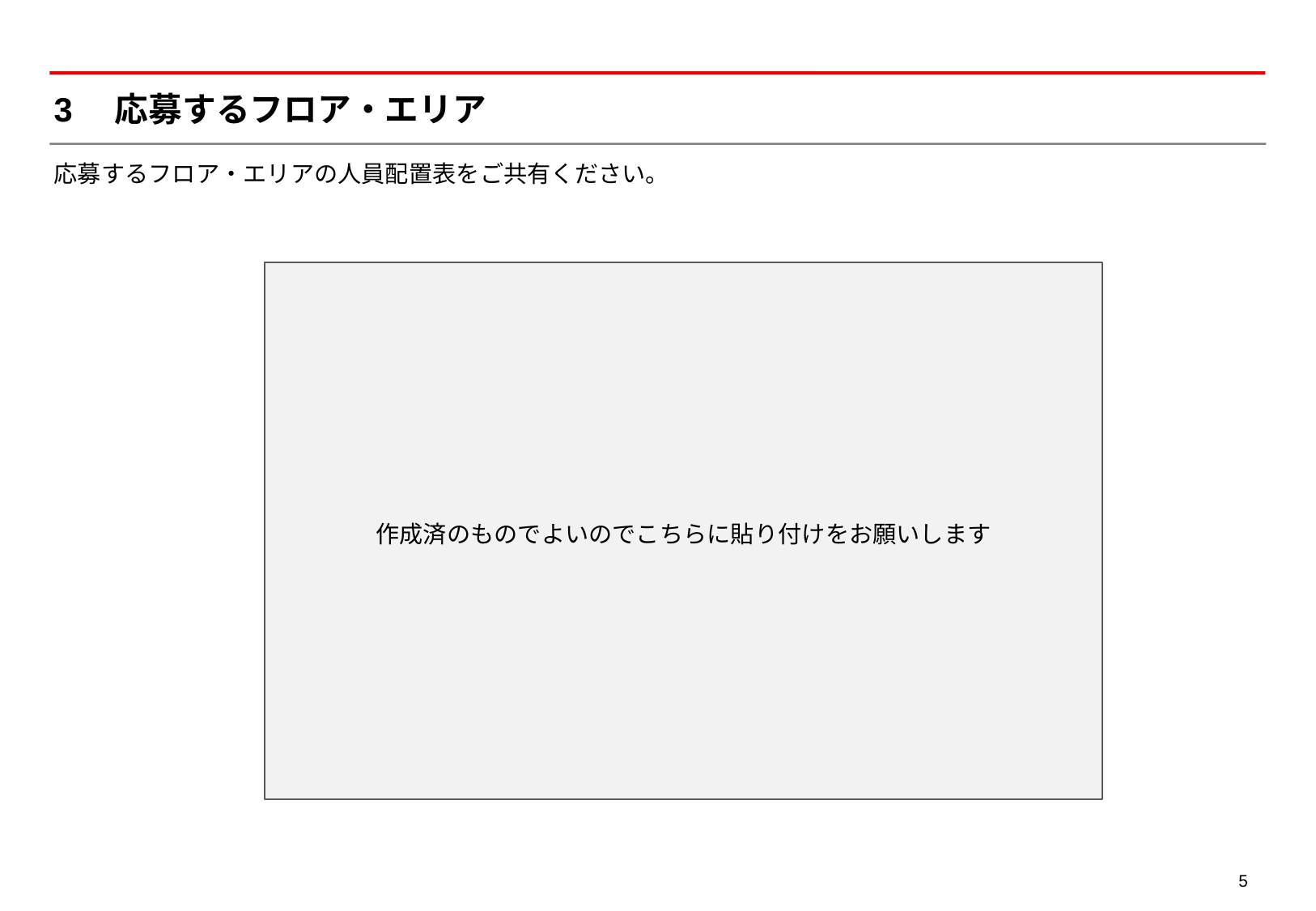

# 3　応募するフロア・エリア
応募するフロア・エリアの人員配置表をご共有ください。
作成済のものでよいのでこちらに貼り付けをお願いします